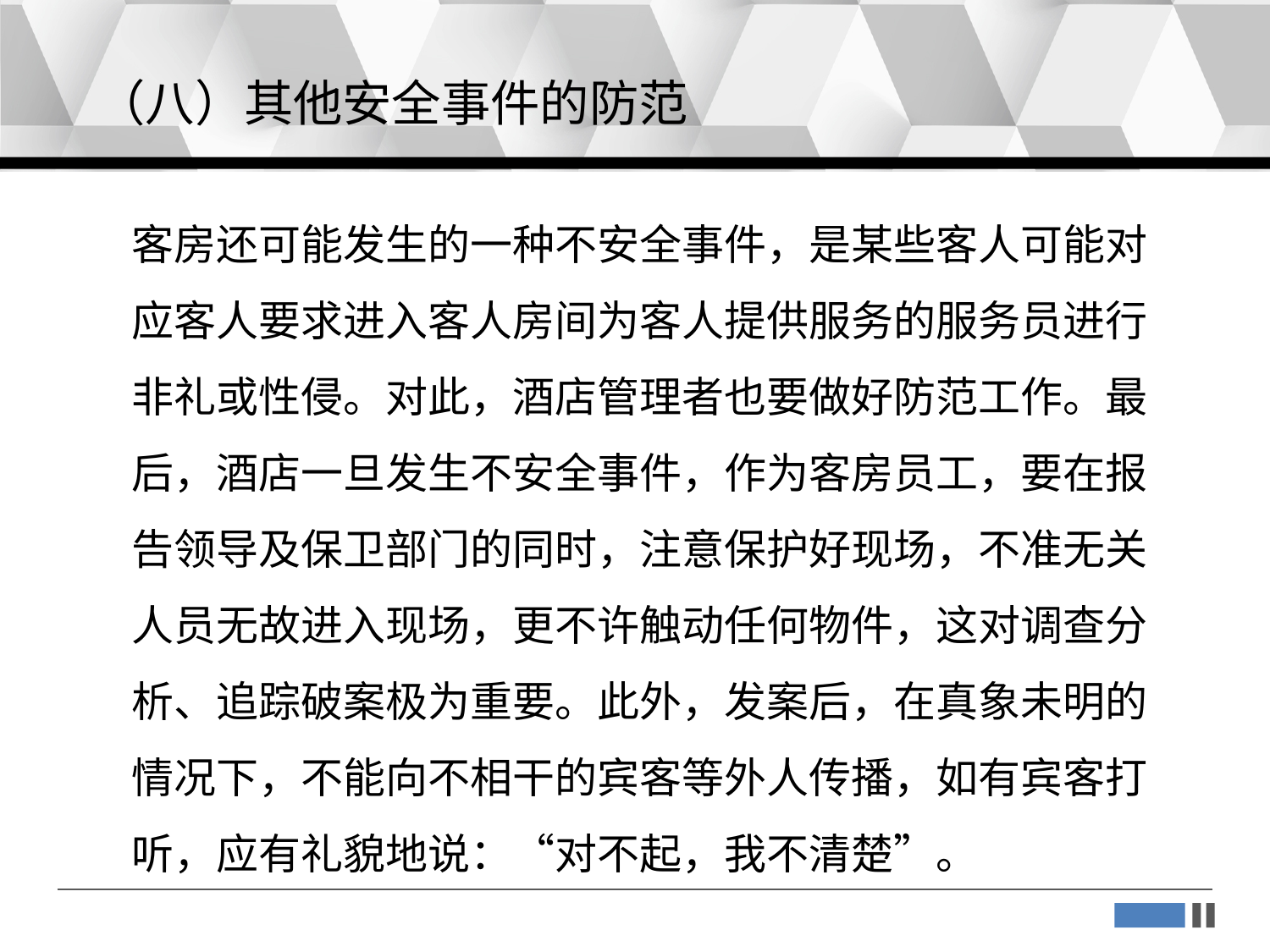

（八）其他安全事件的防范
客房还可能发生的一种不安全事件，是某些客人可能对应客人要求进入客人房间为客人提供服务的服务员进行非礼或性侵。对此，酒店管理者也要做好防范工作。最后，酒店一旦发生不安全事件，作为客房员工，要在报告领导及保卫部门的同时，注意保护好现场，不准无关人员无故进入现场，更不许触动任何物件，这对调查分析、追踪破案极为重要。此外，发案后，在真象未明的情况下，不能向不相干的宾客等外人传播，如有宾客打听，应有礼貌地说：“对不起，我不清楚”。